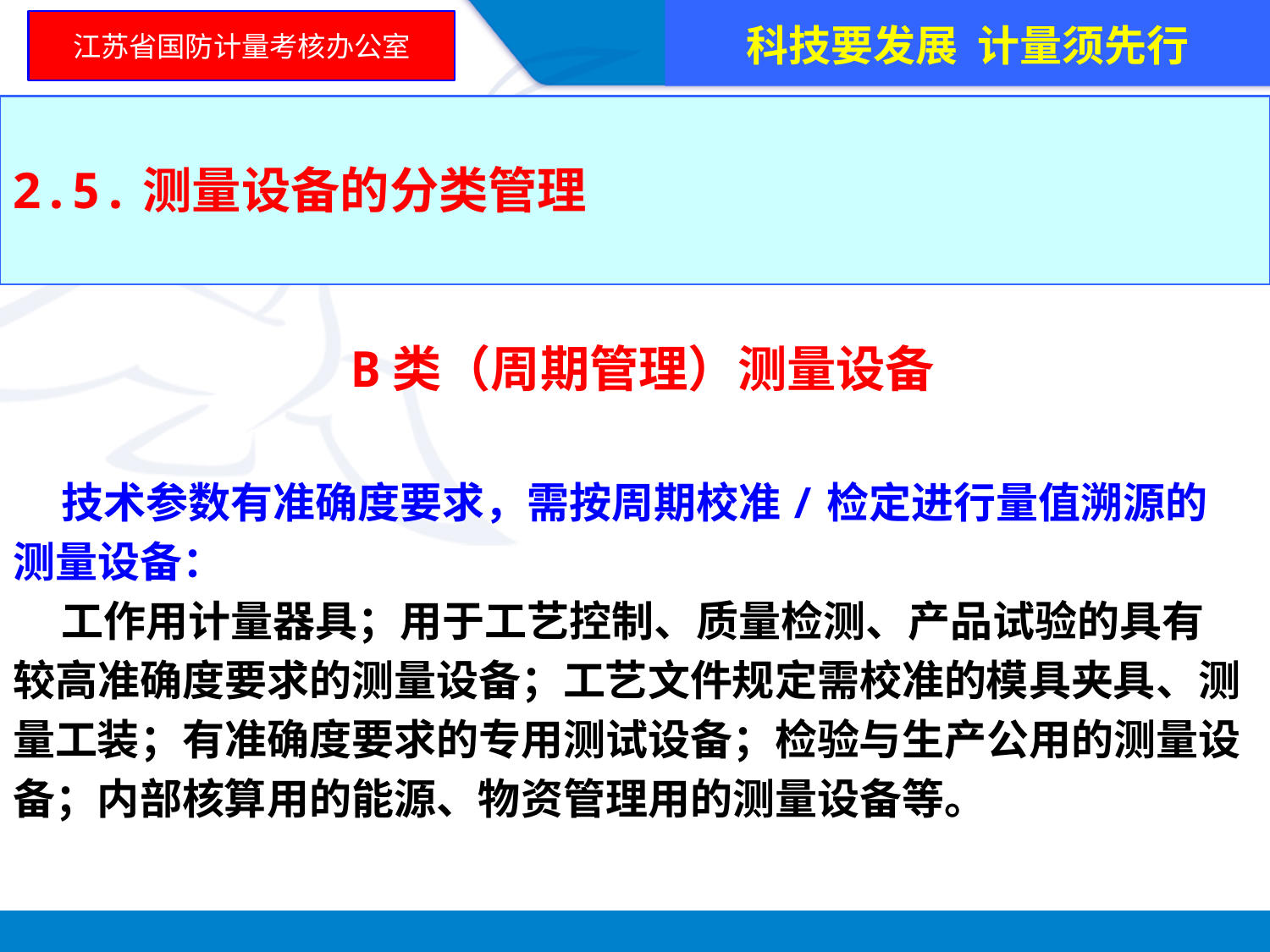

科技要发展  计量须先行
江苏省国防计量考核办公室
2.5.测量设备的分类管理

 B类（周期管理）测量设备

    技术参数有准确度要求，需按周期校准/检定进行量值溯源的
测量设备：
    工作用计量器具；用于工艺控制、质量检测、产品试验的具有
较高准确度要求的测量设备；工艺文件规定需校准的模具夹具、测
量工装；有准确度要求的专用测试设备；检验与生产公用的测量设
备；内部核算用的能源、物资管理用的测量设备等。